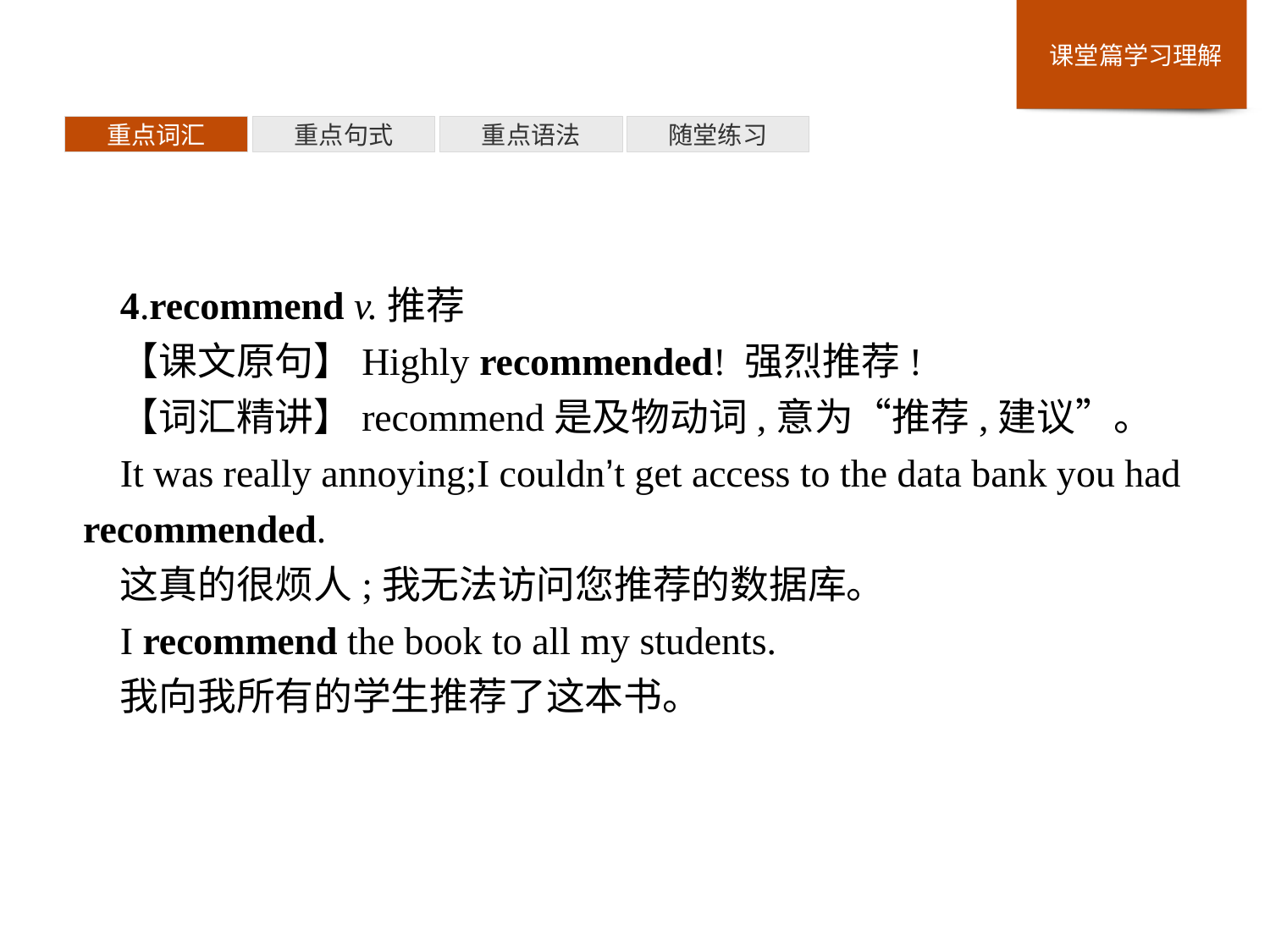

重点词汇
重点句式
重点语法
随堂练习
4.recommend v.推荐
【课文原句】Highly recommended! 强烈推荐!
【词汇精讲】recommend是及物动词,意为“推荐,建议”。
It was really annoying;I couldn’t get access to the data bank you had recommended.
这真的很烦人;我无法访问您推荐的数据库。
I recommend the book to all my students.
我向我所有的学生推荐了这本书。